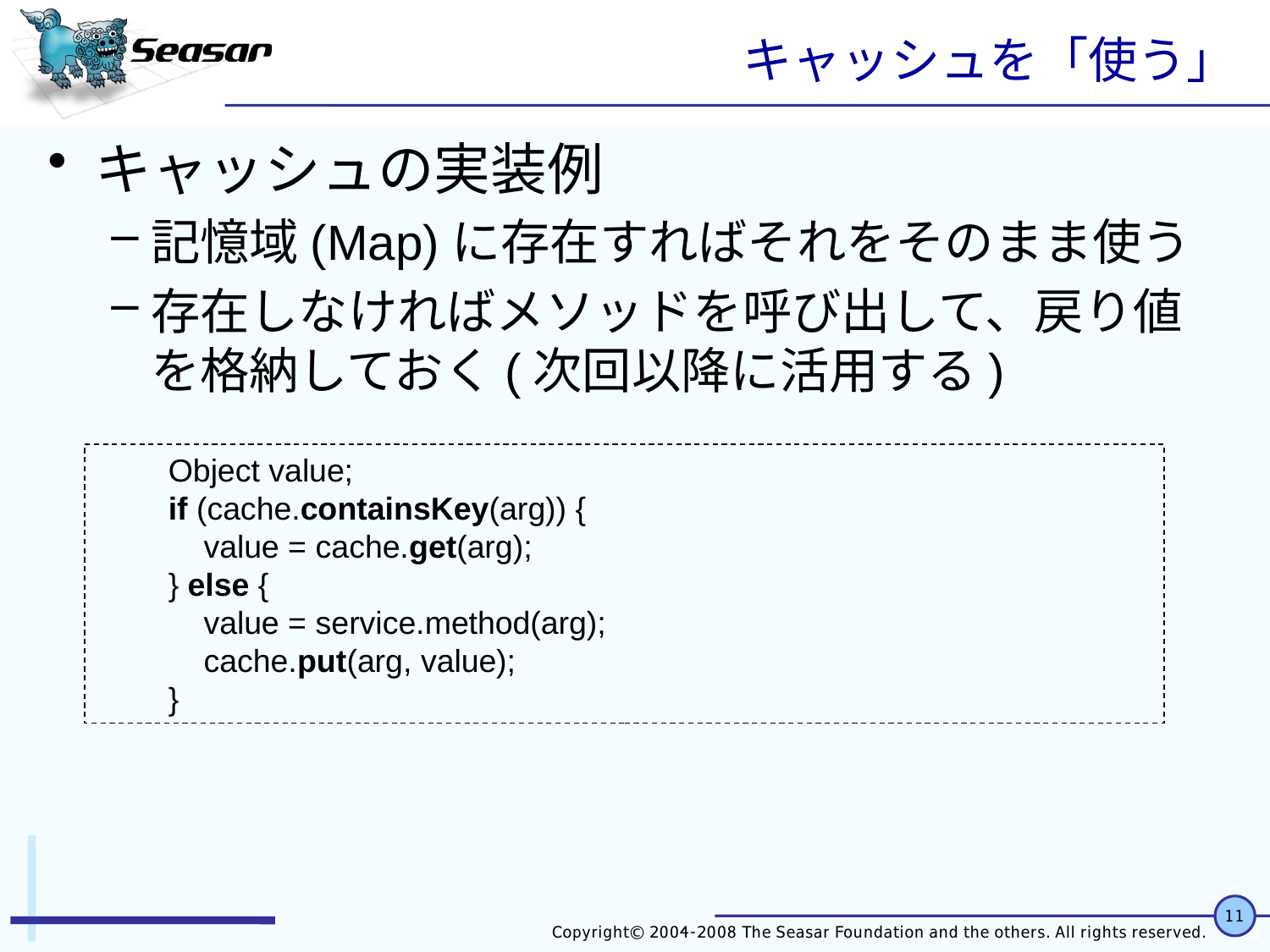

# キャッシュを「使う」
キャッシュの実装例
記憶域(Map)に存在すればそれをそのまま使う
存在しなければメソッドを呼び出して、戻り値を格納しておく(次回以降に活用する)

        Object value;
        if (cache.containsKey(arg)) {
            value = cache.get(arg);
        } else {
            value = service.method(arg);
            cache.put(arg, value);
        }